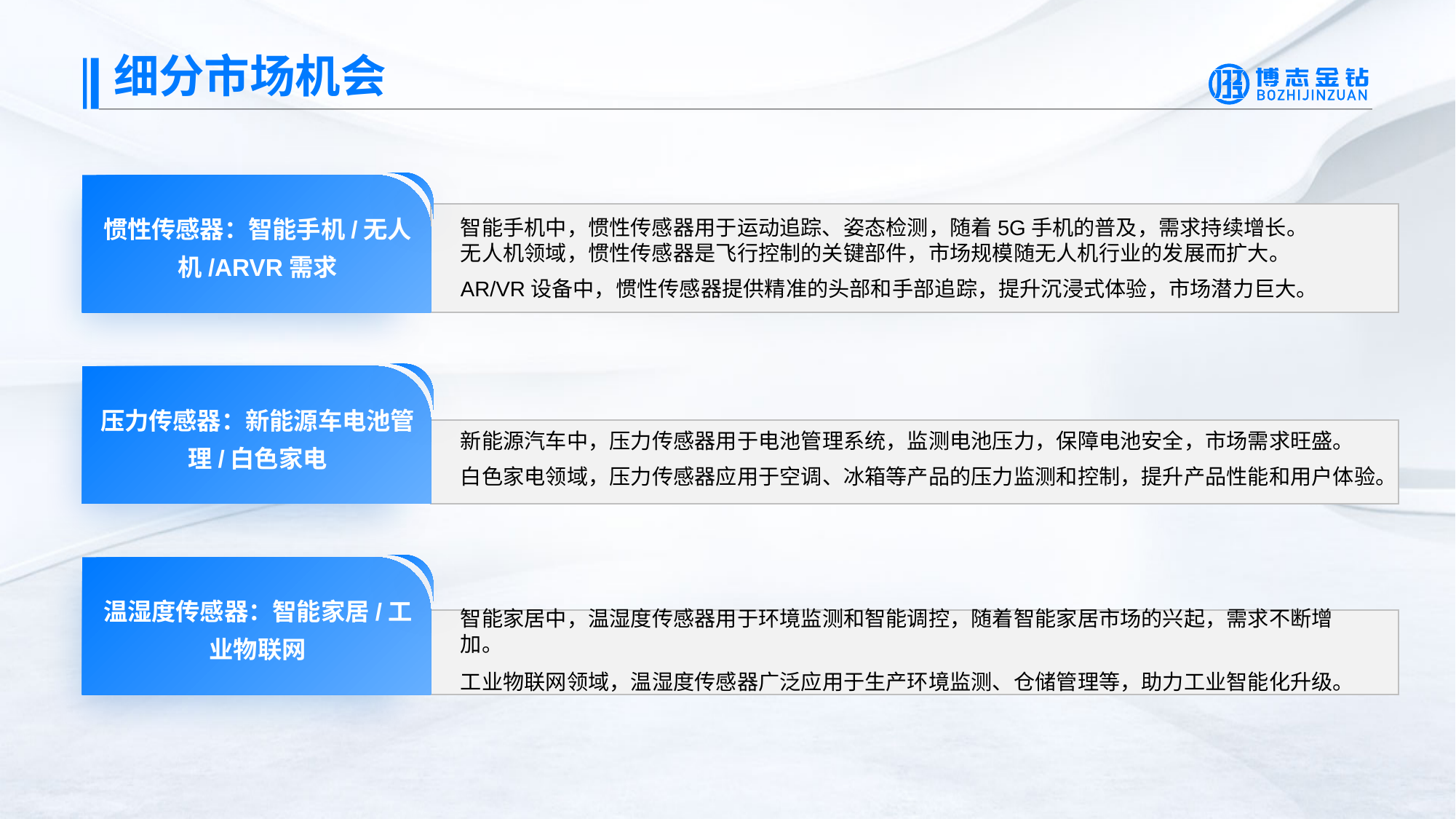

细分市场机会

惯性传感器：智能手机/无人机/ARVR需求

智能手机中，惯性传感器用于运动追踪、姿态检测，随着5G手机的普及，需求持续增长。
无人机领域，惯性传感器是飞行控制的关键部件，市场规模随无人机行业的发展而扩大。
AR/VR设备中，惯性传感器提供精准的头部和手部追踪，提升沉浸式体验，市场潜力巨大。

压力传感器：新能源车电池管理/白色家电
新能源汽车中，压力传感器用于电池管理系统，监测电池压力，保障电池安全，市场需求旺盛。
白色家电领域，压力传感器应用于空调、冰箱等产品的压力监测和控制，提升产品性能和用户体验。

温湿度传感器：智能家居/工业物联网

智能家居中，温湿度传感器用于环境监测和智能调控，随着智能家居市场的兴起，需求不断增加。
工业物联网领域，温湿度传感器广泛应用于生产环境监测、仓储管理等，助力工业智能化升级。